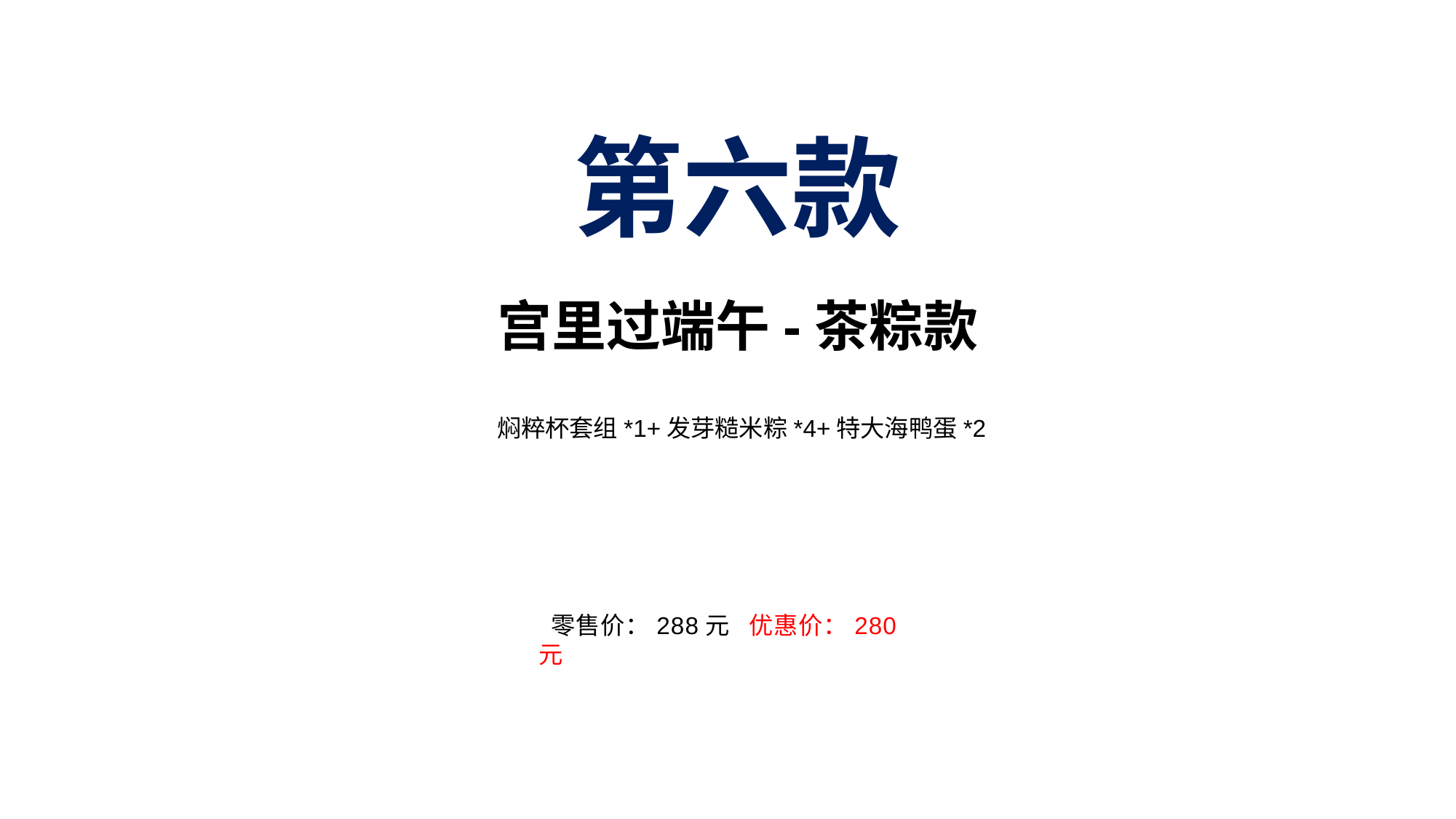

第六款
宫里过端午-茶粽款
焖粹杯套组*1+发芽糙米粽*4+特大海鸭蛋*2

 零售价：288元   优惠价：280元